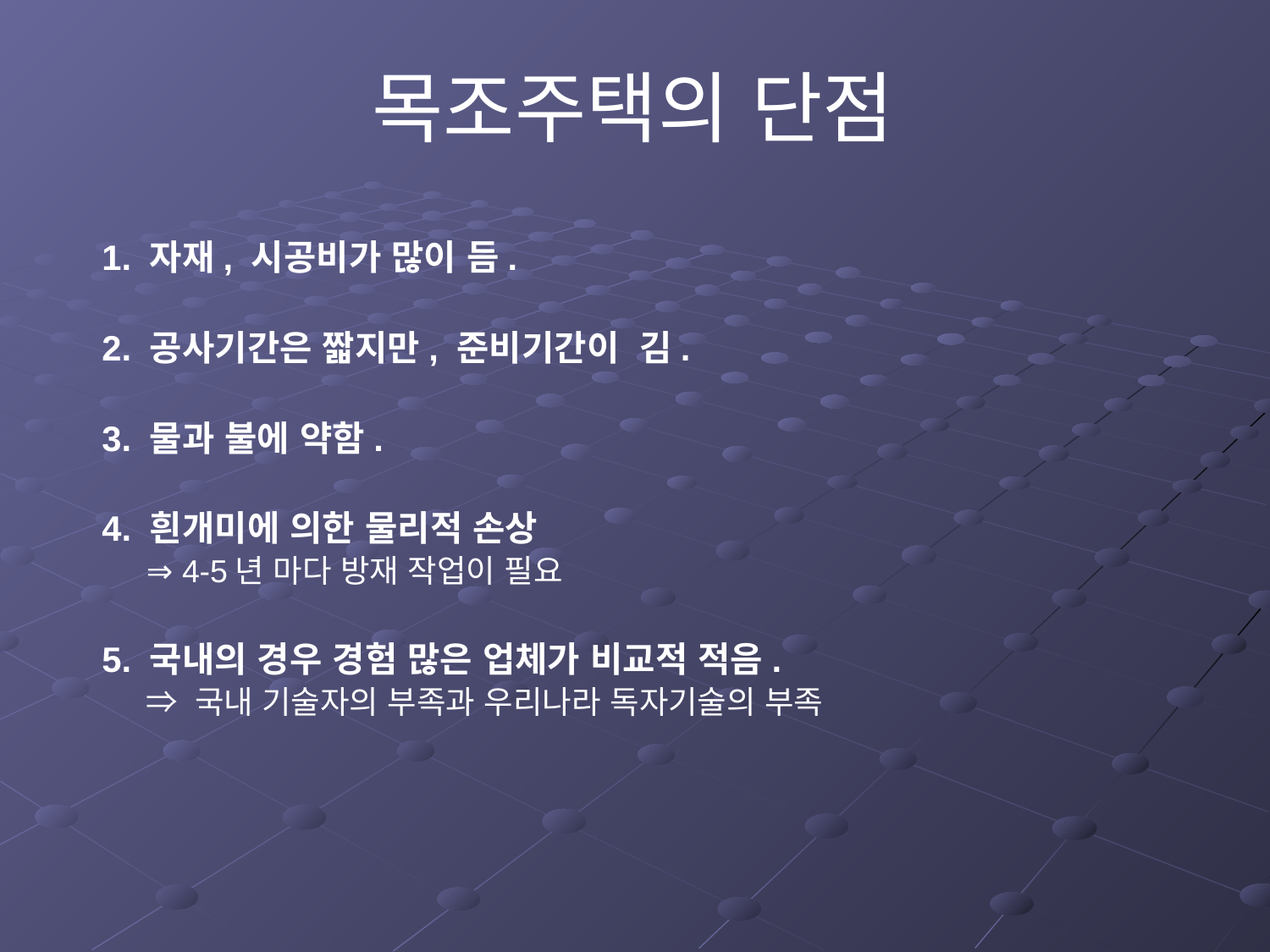

목조주택의 단점

1. 자재, 시공비가 많이 듬.

2. 공사기간은 짧지만, 준비기간이  김.

3. 물과 불에 약함.

4. 흰개미에 의한 물리적 손상
     ⇒ 4-5년 마다 방재 작업이 필요

5. 국내의 경우 경험 많은 업체가 비교적 적음.
     ⇒ 국내 기술자의 부족과 우리나라 독자기술의 부족